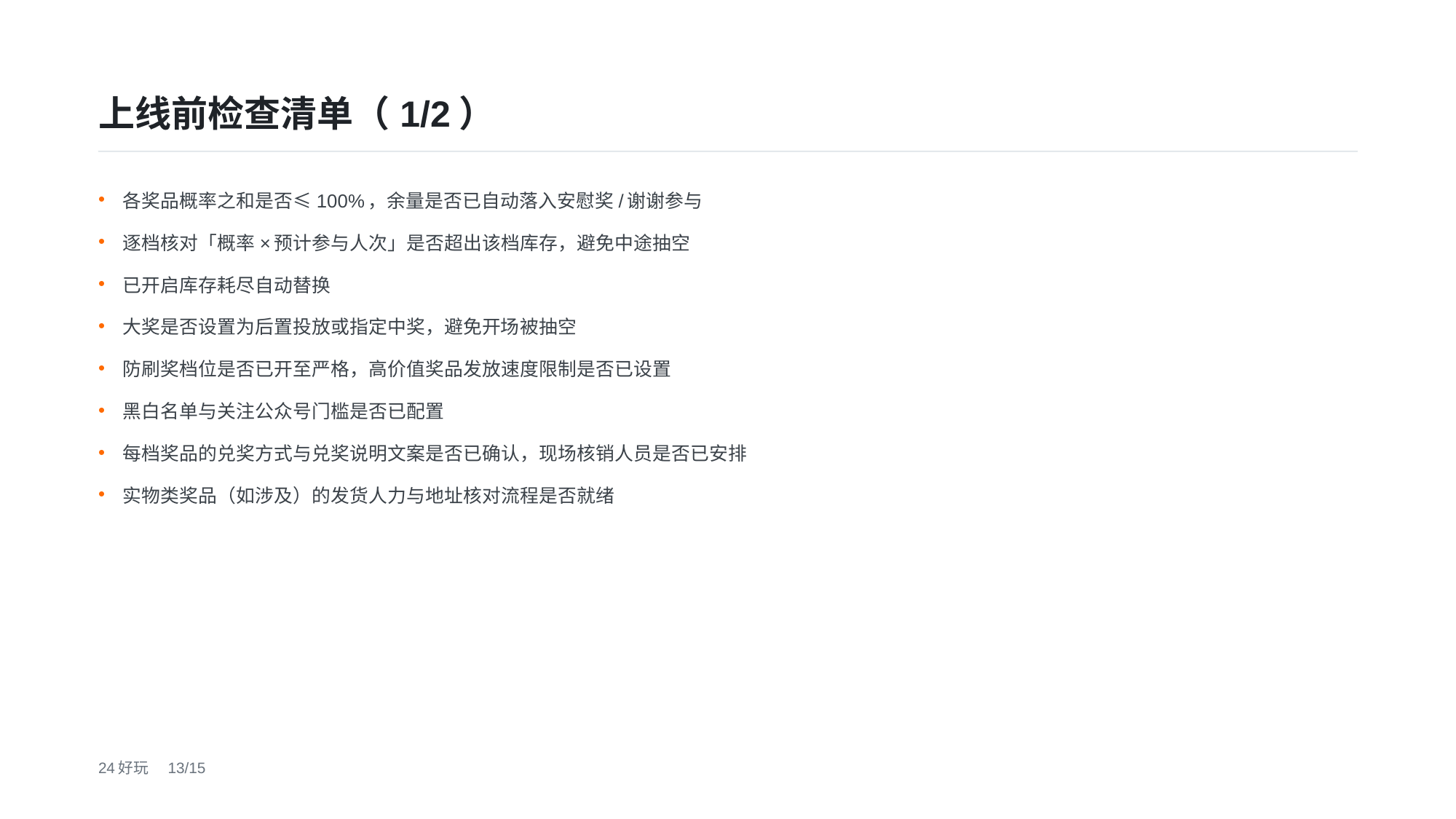

上线前检查清单（1/2）

各奖品概率之和是否≤100%，余量是否已自动落入安慰奖/谢谢参与
逐档核对「概率×预计参与人次」是否超出该档库存，避免中途抽空
已开启库存耗尽自动替换
大奖是否设置为后置投放或指定中奖，避免开场被抽空
防刷奖档位是否已开至严格，高价值奖品发放速度限制是否已设置
黑白名单与关注公众号门槛是否已配置
每档奖品的兑奖方式与兑奖说明文案是否已确认，现场核销人员是否已安排
实物类奖品（如涉及）的发货人力与地址核对流程是否就绪
24好玩　13/15